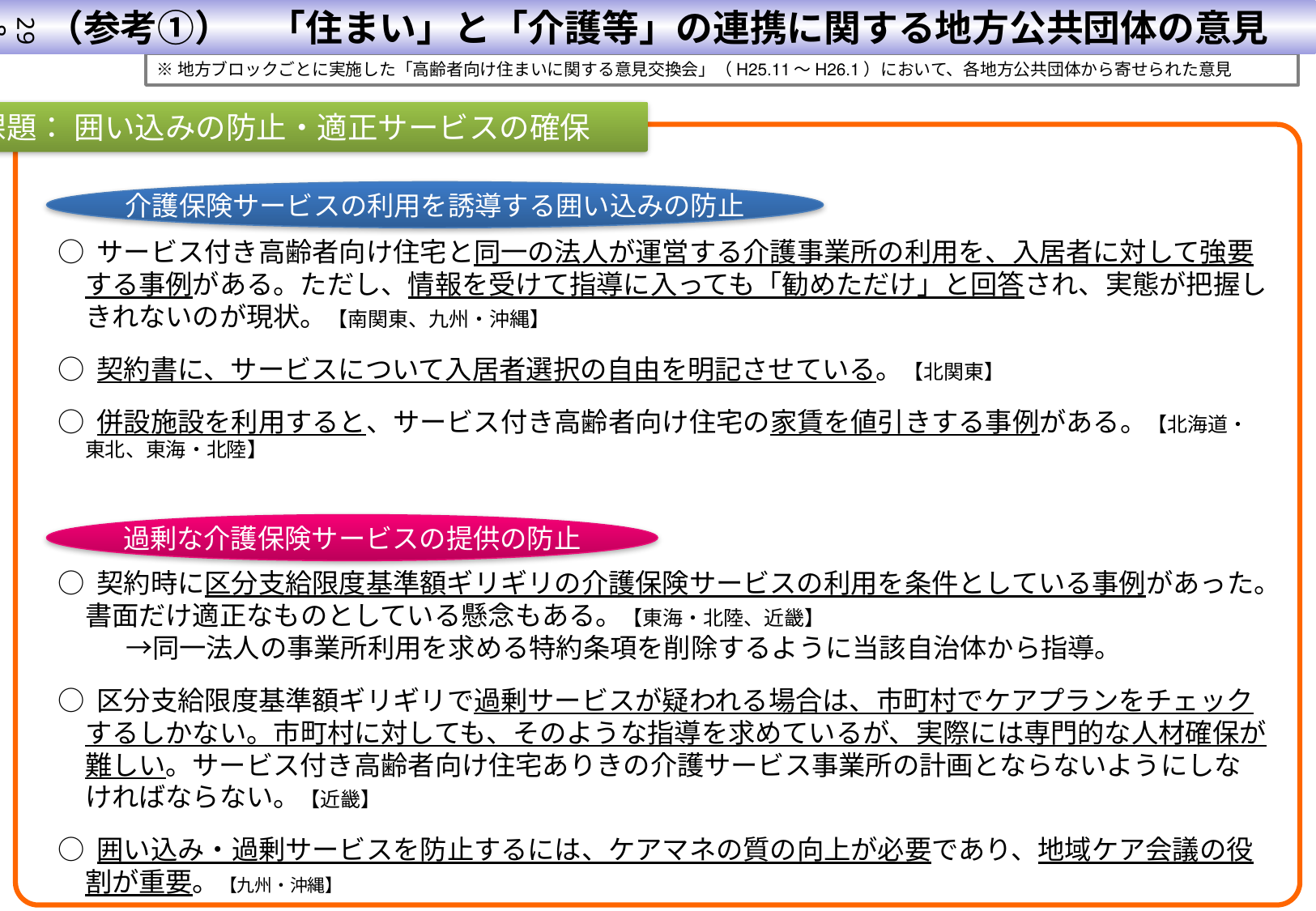

（参考①）　「住まい」と「介護等」の連携に関する地方公共団体の意見
298
※地方ブロックごとに実施した「高齢者向け住まいに関する意見交換会」（H25.11～H26.1）において、各地方公共団体から寄せられた意見
課題： 囲い込みの防止・適正サービスの確保

介護保険サービスの利用を誘導する囲い込みの防止
○ サービス付き高齢者向け住宅と同一の法人が運営する介護事業所の利用を、入居者に対して強要する事例がある。ただし、情報を受けて指導に入っても「勧めただけ」と回答され、実態が把握しきれないのが現状。【南関東、九州・沖縄】
○ 契約書に、サービスについて入居者選択の自由を明記させている。【北関東】
○ 併設施設を利用すると、サービス付き高齢者向け住宅の家賃を値引きする事例がある。【北海道・東北、東海・北陸】
過剰な介護保険サービスの提供の防止
○ 契約時に区分支給限度基準額ギリギリの介護保険サービスの利用を条件としている事例があった。書面だけ適正なものとしている懸念もある。【東海・北陸、近畿】
　　→同一法人の事業所利用を求める特約条項を削除するように当該自治体から指導。
○ 区分支給限度基準額ギリギリで過剰サービスが疑われる場合は、市町村でケアプランをチェックするしかない。市町村に対しても、そのような指導を求めているが、実際には専門的な人材確保が難しい。サービス付き高齢者向け住宅ありきの介護サービス事業所の計画とならないようにしなければならない。【近畿】
○ 囲い込み・過剰サービスを防止するには、ケアマネの質の向上が必要であり、地域ケア会議の役割が重要。【九州・沖縄】